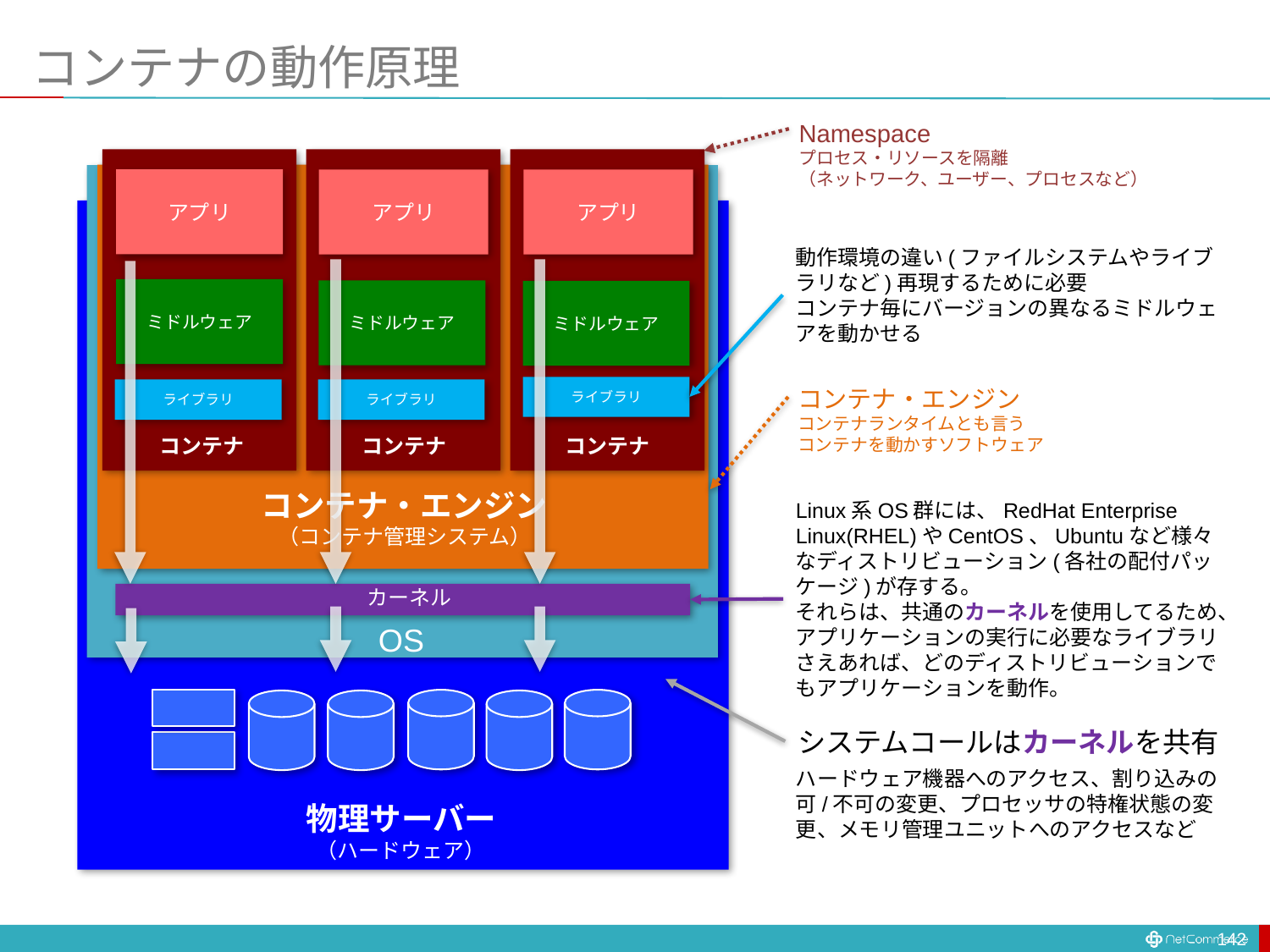

# コンテナの動作原理
Namespace
プロセス・リソースを隔離
（ネットワーク、ユーザー、プロセスなど）

アプリ
アプリ
アプリ

動作環境の違い(ファイルシステムやライブラリなど)再現するために必要
コンテナ毎にバージョンの異なるミドルウェアを動かせる
ミドルウェア
ミドルウェア
ミドルウェア
ライブラリ
コンテナ・エンジン
コンテナランタイムとも言う
コンテナを動かすソフトウェア
ライブラリ
ライブラリ
コンテナ
コンテナ
コンテナ
コンテナ・エンジン
（コンテナ管理システム）
Linux系OS群には、RedHat Enterprise Linux(RHEL)やCentOS、Ubuntuなど様々なディストリビューション(各社の配付パッケージ)が存する。
それらは、共通のカーネルを使用してるため、アプリケーションの実行に必要なライブラリさえあれば、どのディストリビューションでもアプリケーションを動作。
カーネル

OS

システムコールはカーネルを共有

ハードウェア機器へのアクセス、割り込みの可/不可の変更、プロセッサの特権状態の変更、メモリ管理ユニットへのアクセスなど
物理サーバー
（ハードウェア）
142